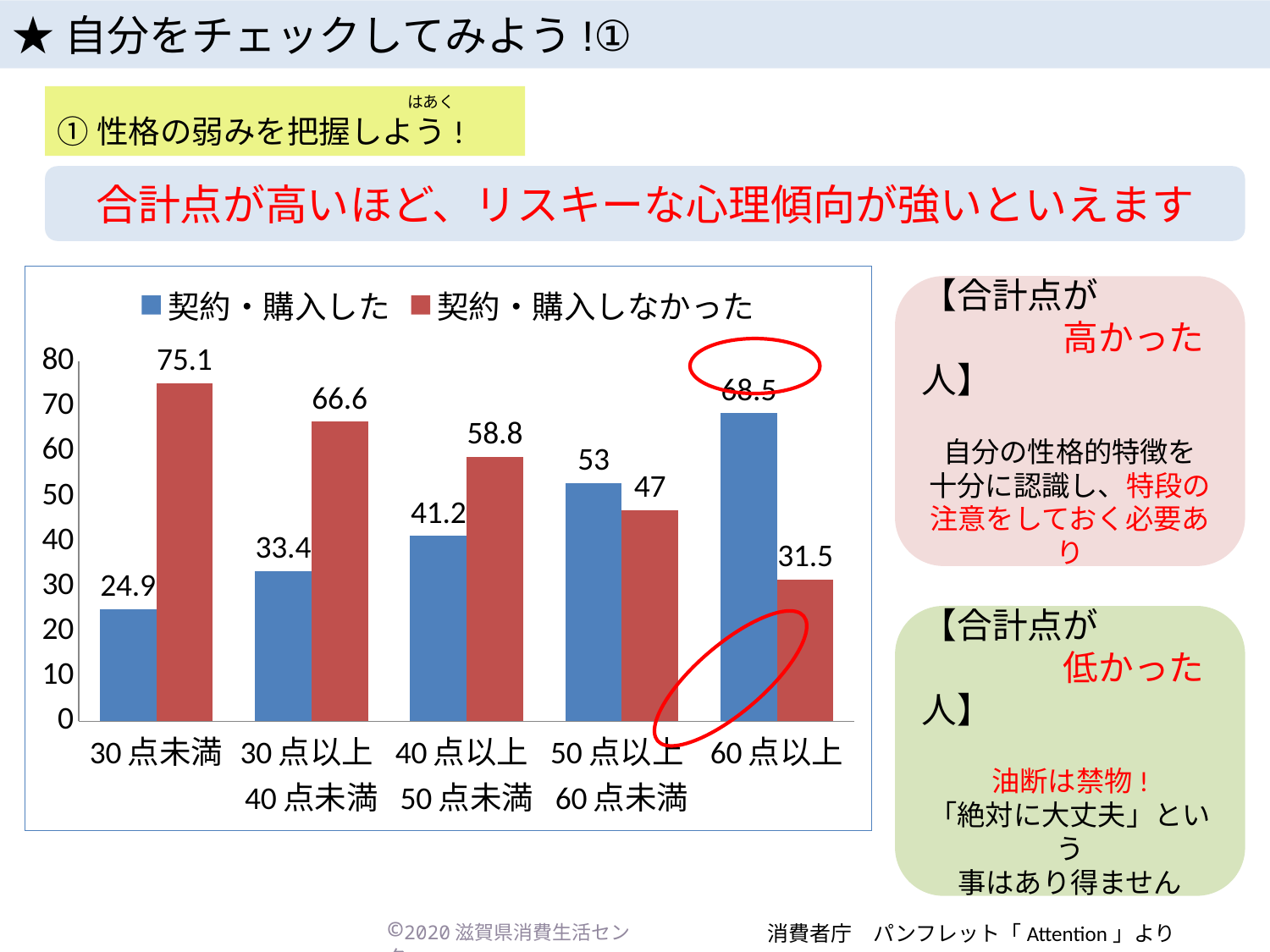

★自分をチェックしてみよう!①
　　　　　　　　　　　　　　　　　　　　　　はあく
①性格の弱みを把握しよう!
合計点が高いほど、リスキーな心理傾向が強いといえます

### Chart

| Category | 契約・購入した | 契約・購入しなかった |
|---|---|---|
| 30点未満 | 24.9 | 75.1 |
| 30点以上40点未満 | 33.4 | 66.6 |
| 40点以上50点未満 | 41.2 | 58.8 |
| 50点以上60点未満 | 53.0 | 47.0 |
| 60点以上 | 68.5 | 31.5 |
【合計点が
　　　　高かった人】

自分の性格的特徴を
十分に認識し、特段の
注意をしておく必要あり

【合計点が
　　　　低かった人】

油断は禁物!
「絶対に大丈夫」という
事はあり得ません

©2020滋賀県消費生活センター
消費者庁　パンフレット「Attention」より